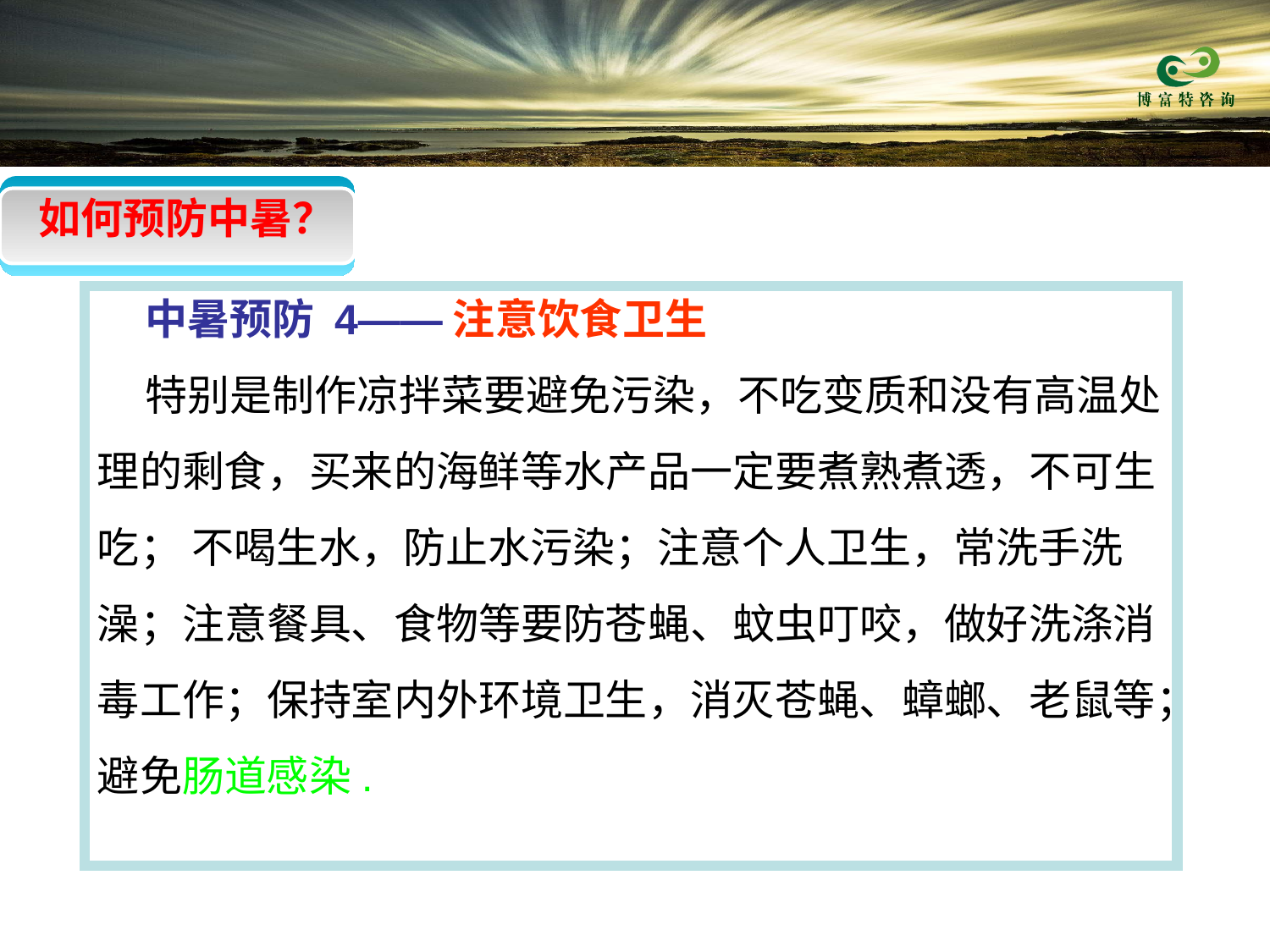

如何预防中暑？
    中暑预防 4——注意饮食卫生
    特别是制作凉拌菜要避免污染，不吃变质和没有高温处理的剩食，买来的海鲜等水产品一定要煮熟煮透，不可生吃； 不喝生水，防止水污染；注意个人卫生，常洗手洗澡；注意餐具、食物等要防苍蝇、蚊虫叮咬，做好洗涤消毒工作；保持室内外环境卫生，消灭苍蝇、蟑螂、老鼠等；避免肠道感染.